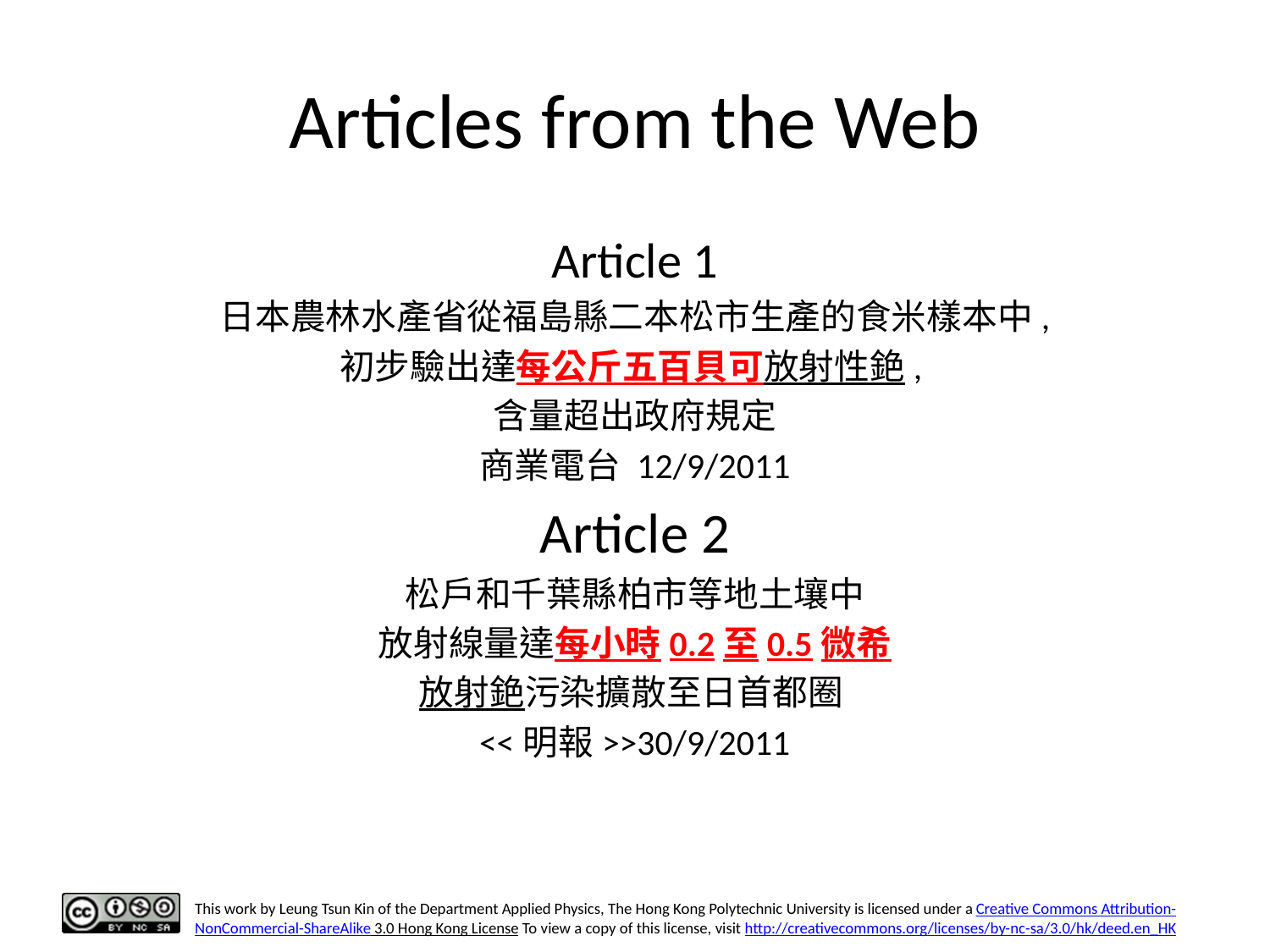

# Articles from the Web
Article 1
日本農林水產省從福島縣二本松市生產的食米樣本中,
初步驗出達每公斤五百貝可放射性銫,
含量超出政府規定
商業電台 12/9/2011
Article 2
松戶和千葉縣柏市等地土壤中
放射線量達每小時0.2至0.5微希
放射銫污染擴散至日首都圈
<<明報>>30/9/2011